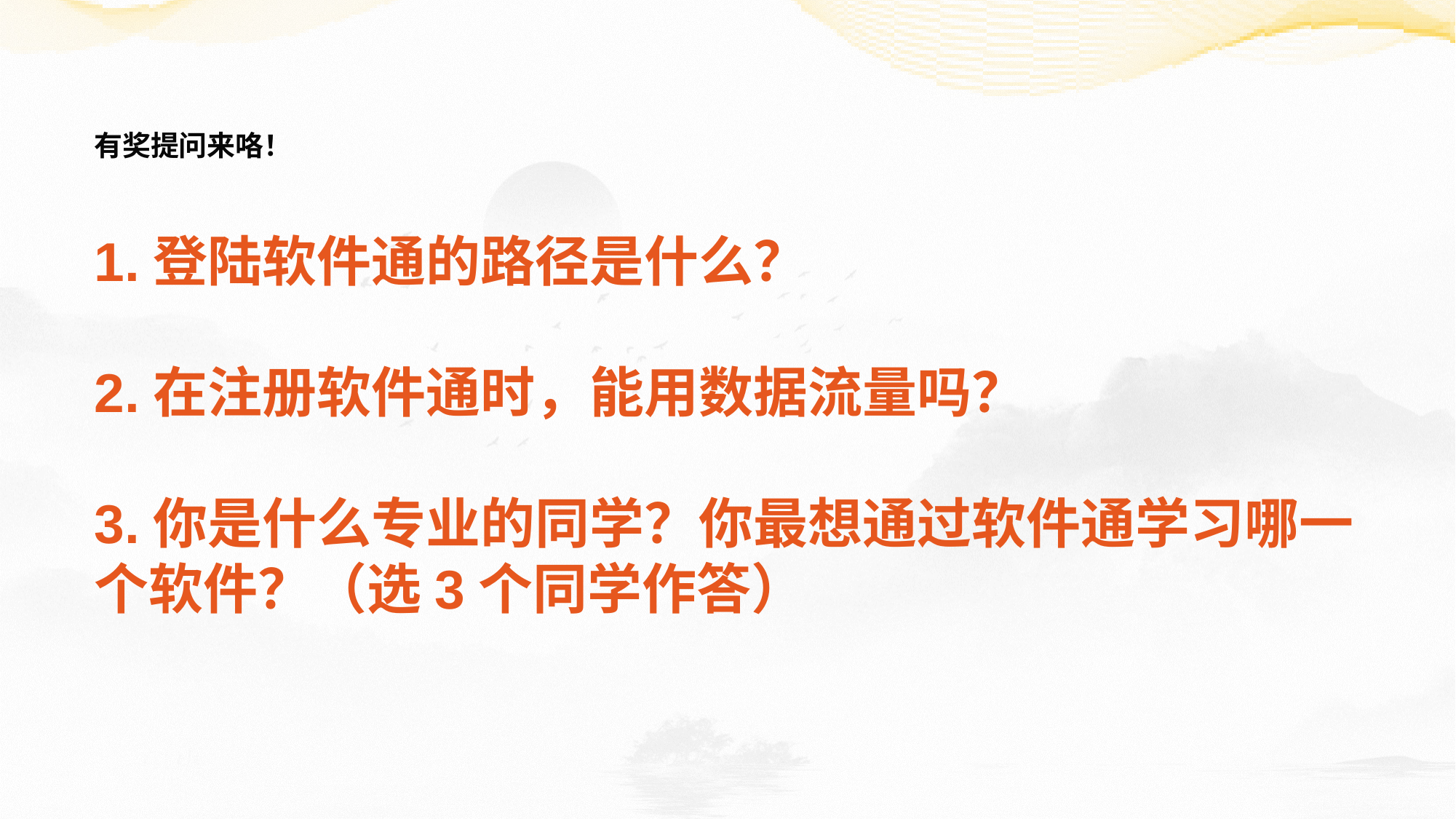

有奖提问来咯！

1.登陆软件通的路径是什么？

2.在注册软件通时，能用数据流量吗？

3.你是什么专业的同学？你最想通过软件通学习哪一个软件？（选3个同学作答）